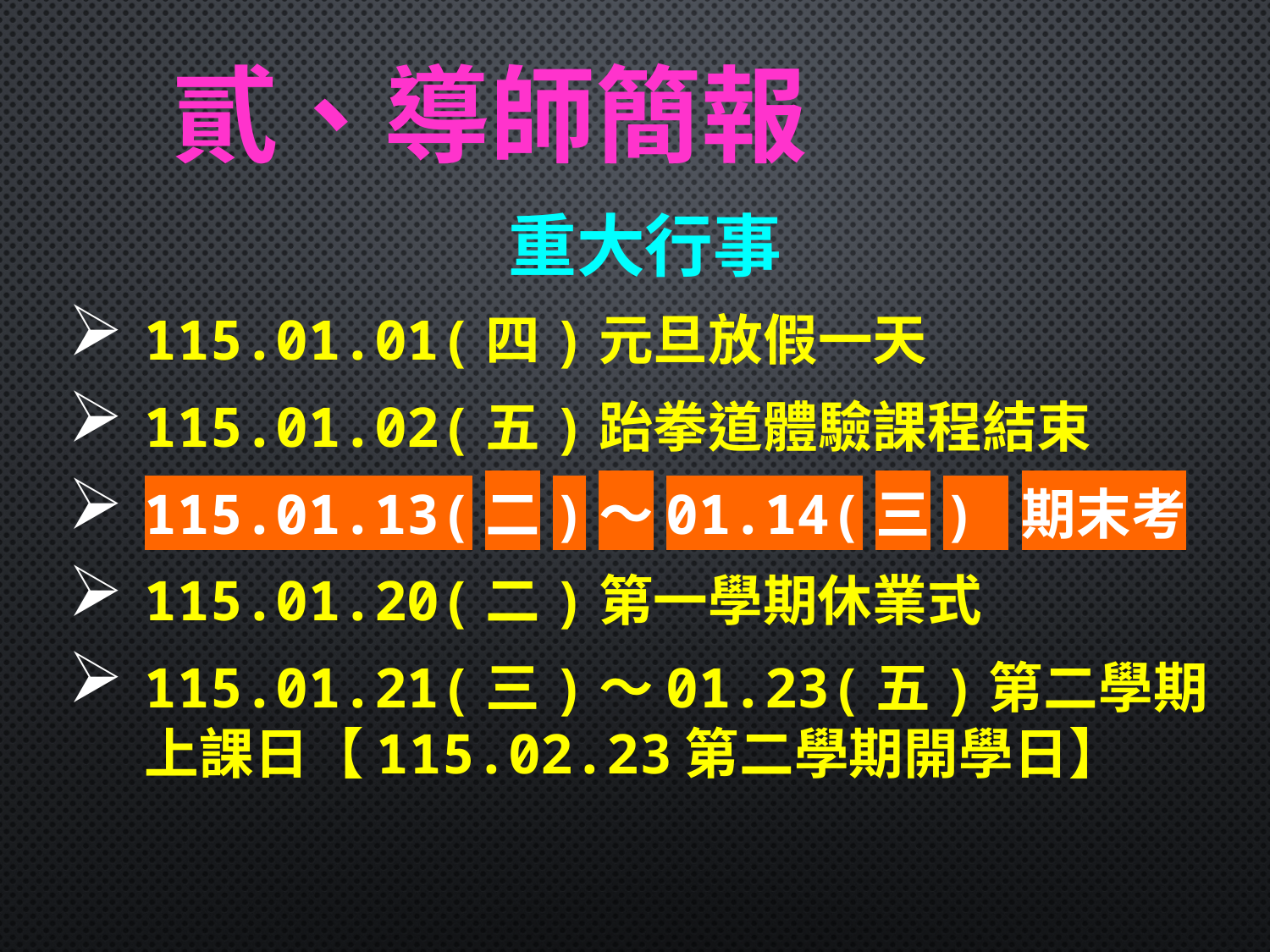

# 貳、導師簡報
重大行事
115.01.01(四)元旦放假一天
115.01.02(五)跆拳道體驗課程結束
115.01.13(二)〜01.14(三) 期末考
115.01.20(二)第一學期休業式
115.01.21(三)〜01.23(五)第二學期上課日【115.02.23第二學期開學日】